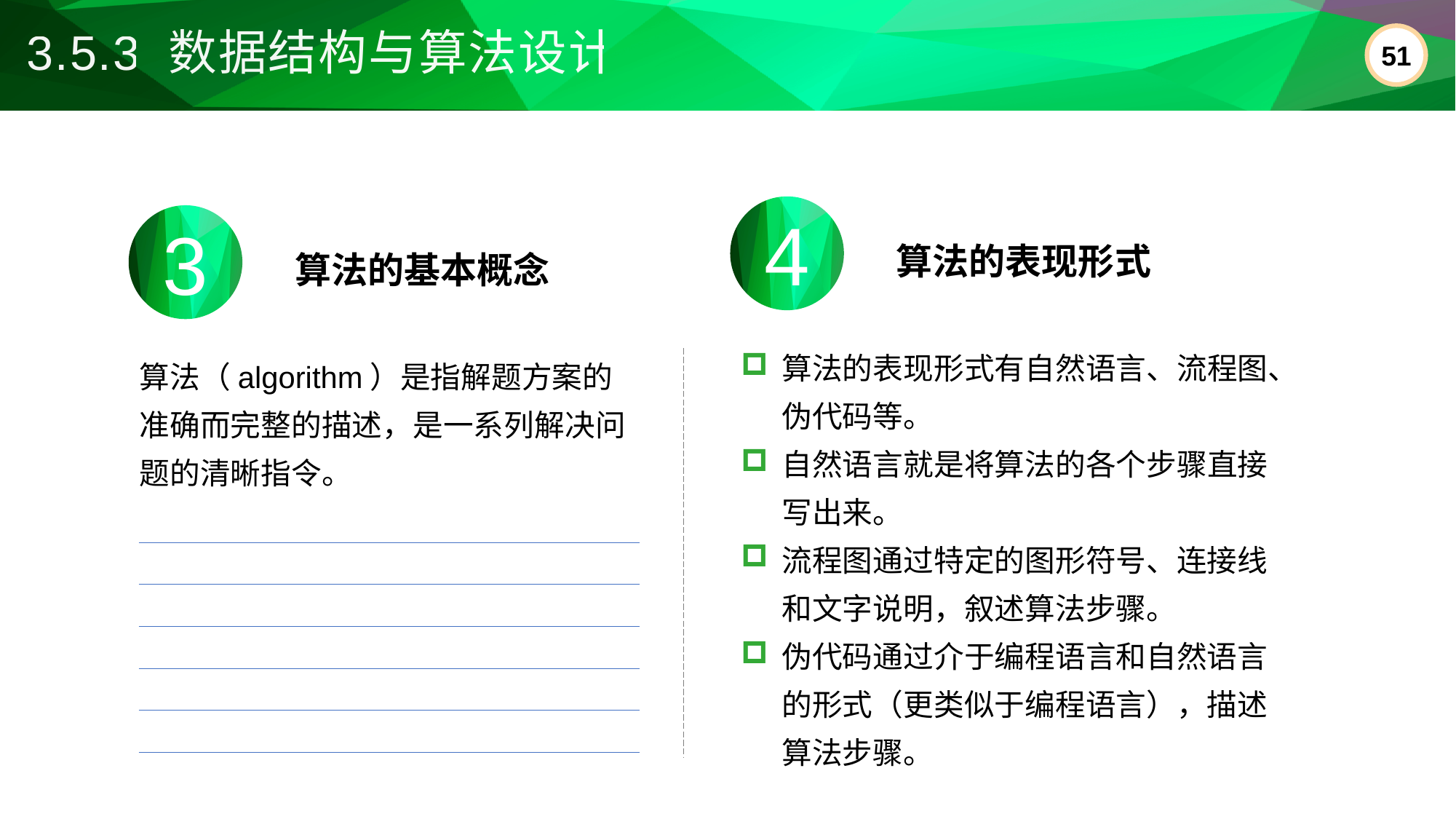

3.5.3 数据结构与算法设计
4
3
算法的表现形式
算法的基本概念
算法的表现形式有自然语言、流程图、伪代码等。
自然语言就是将算法的各个步骤直接写出来。
流程图通过特定的图形符号、连接线和文字说明，叙述算法步骤。
伪代码通过介于编程语言和自然语言的形式（更类似于编程语言），描述算法步骤。
算法（algorithm）是指解题方案的准确而完整的描述，是一系列解决问题的清晰指令。